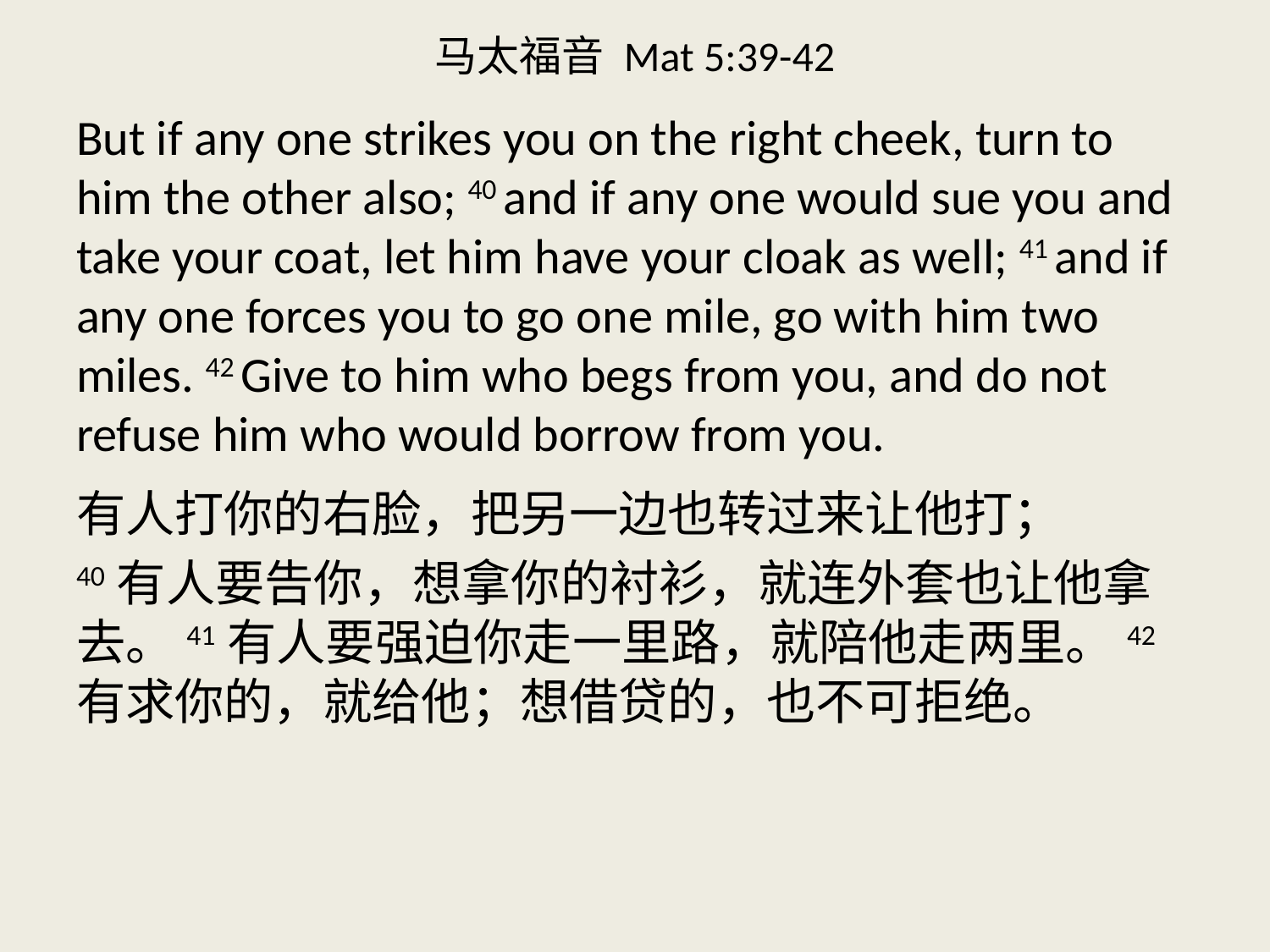

# 马太福音 Mat 5:39-42
But if any one strikes you on the right cheek, turn to him the other also; 40 and if any one would sue you and take your coat, let him have your cloak as well; 41 and if any one forces you to go one mile, go with him two miles. 42 Give to him who begs from you, and do not refuse him who would borrow from you.

有人打你的右脸，把另一边也转过来让他打；
40有人要告你，想拿你的衬衫，就连外套也让他拿去。41有人要强迫你走一里路，就陪他走两里。42 有求你的，就给他；想借贷的，也不可拒绝。